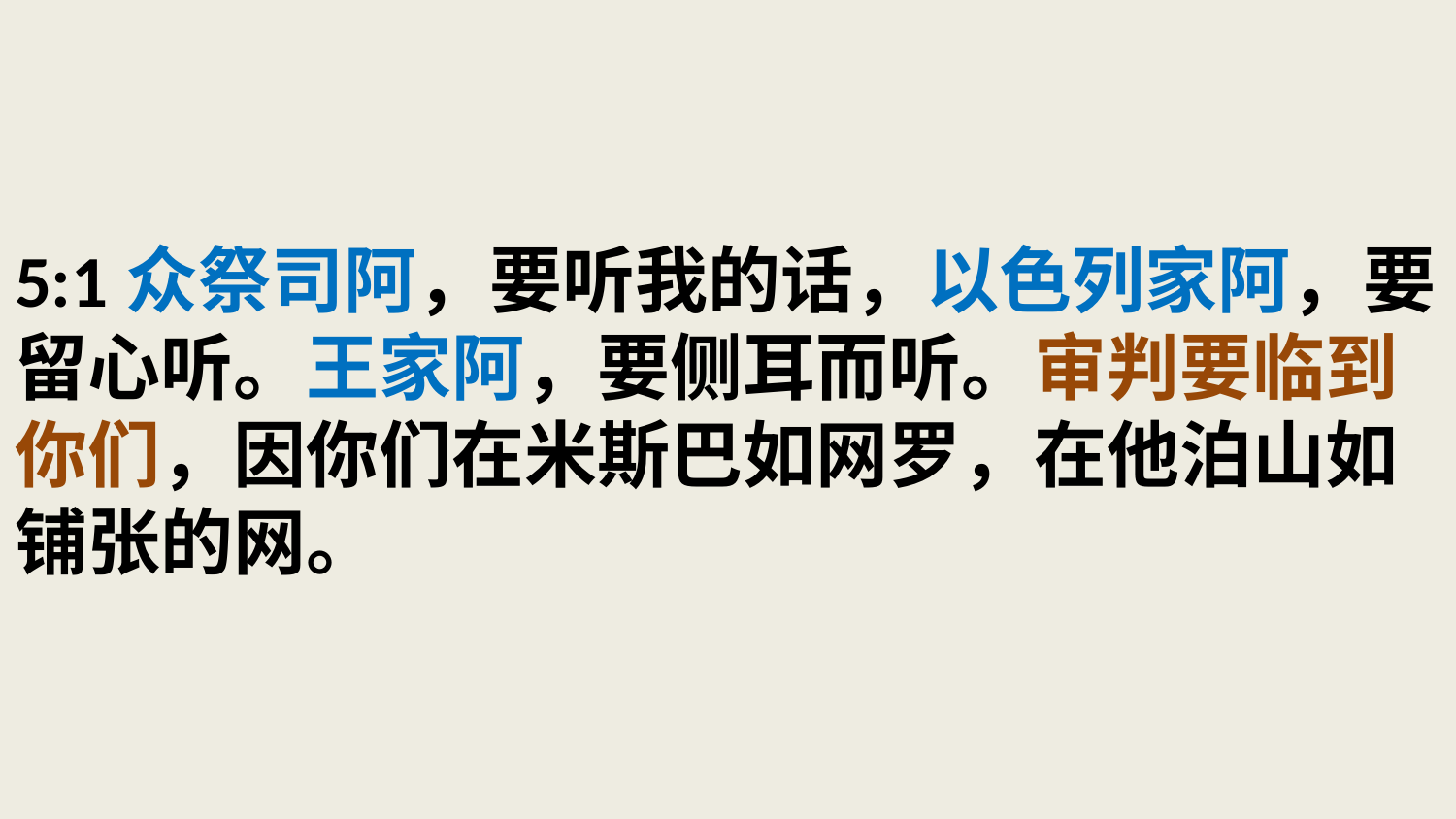

# 5:1众祭司阿，要听我的话，以色列家阿，要留心听。王家阿，要侧耳而听。审判要临到你们，因你们在米斯巴如网罗，在他泊山如铺张的网。